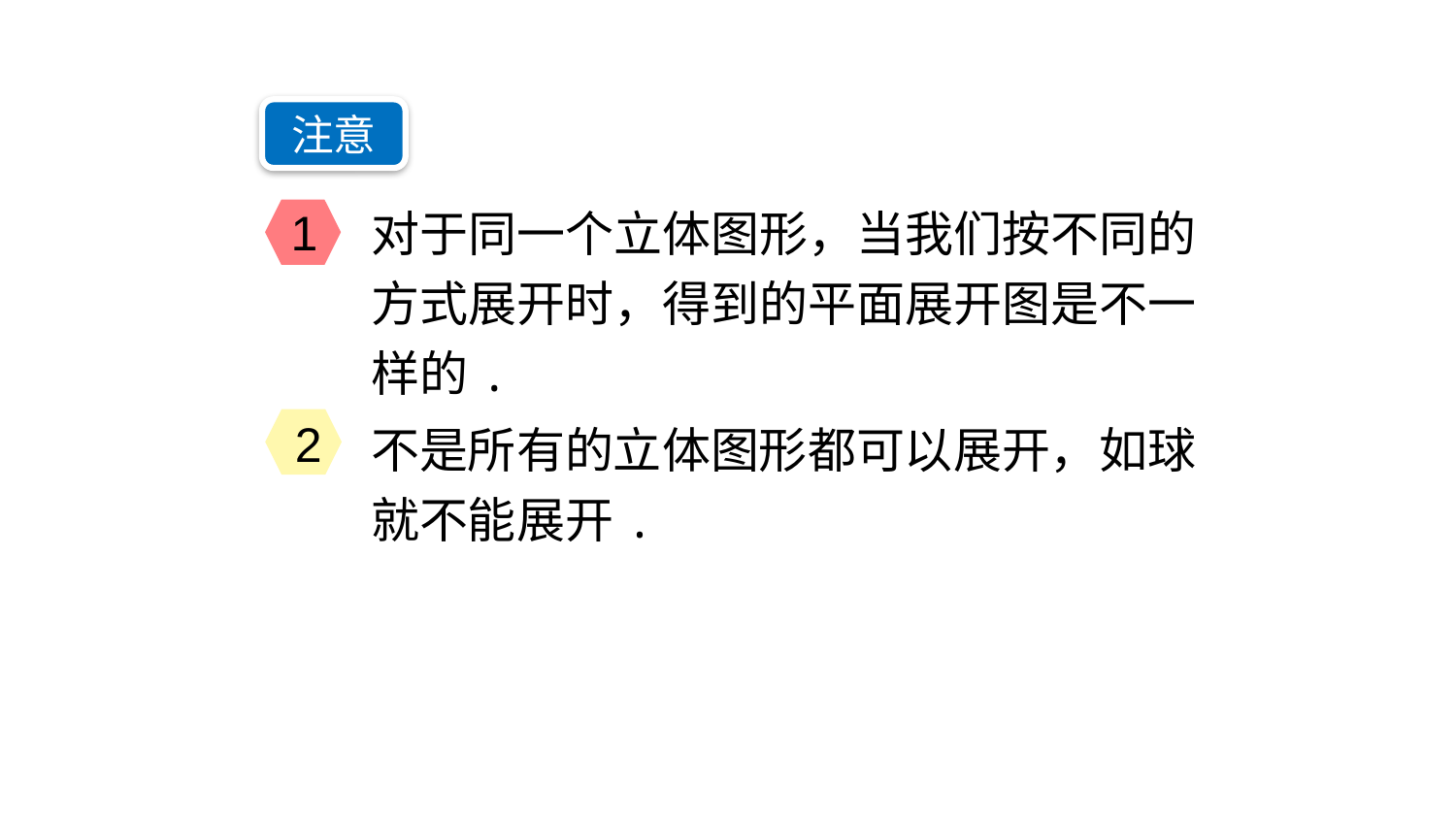

注意
对于同一个立体图形，当我们按不同的方式展开时，得到的平面展开图是不一样的.
1

不是所有的立体图形都可以展开，如球就不能展开.
2